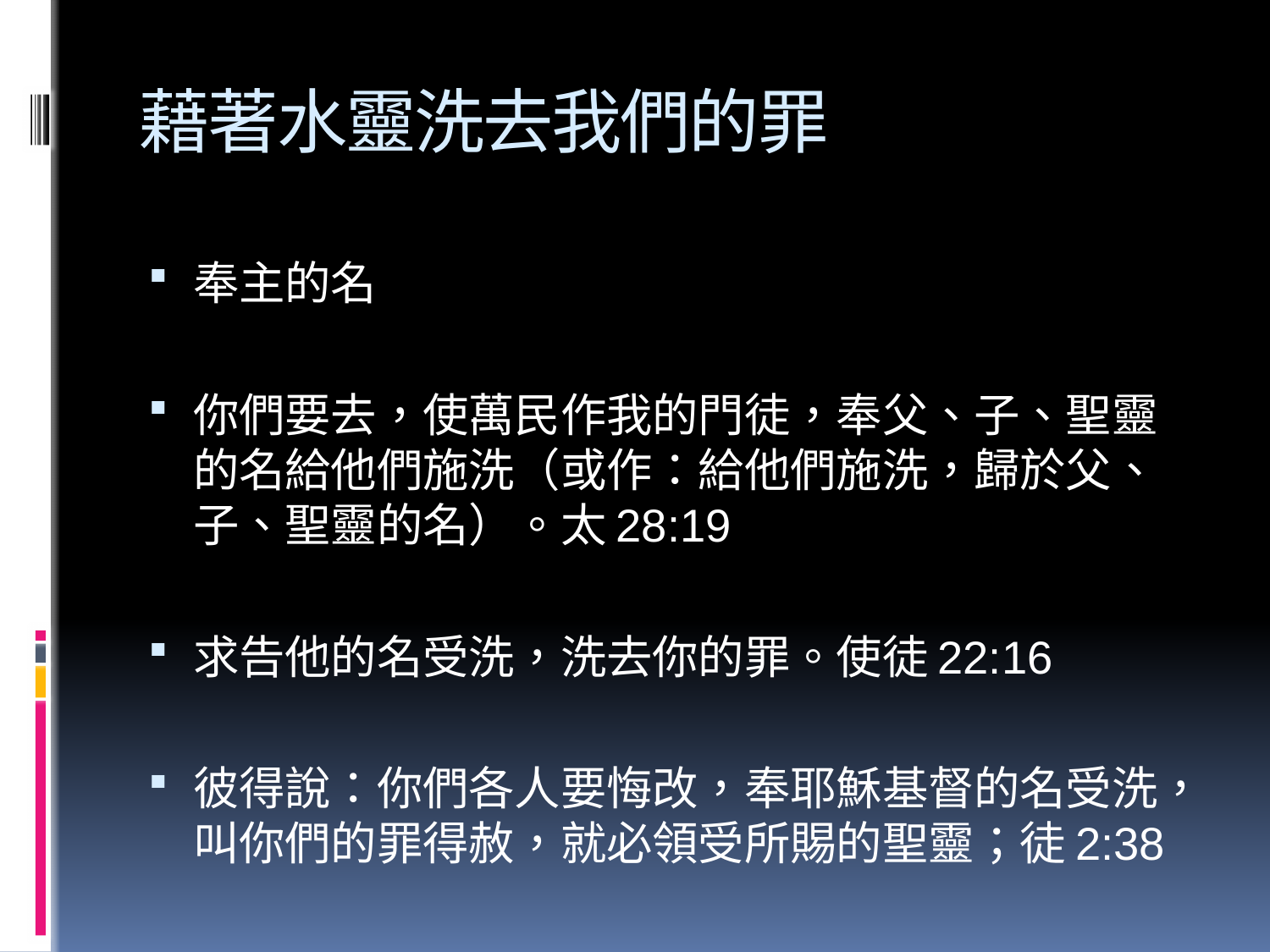

# 藉著水靈洗去我們的罪
奉主的名

你們要去，使萬民作我的門徒，奉父、子、聖靈的名給他們施洗（或作：給他們施洗，歸於父、子、聖靈的名）。太28:19

求告他的名受洗，洗去你的罪。使徒22:16

彼得說：你們各人要悔改，奉耶穌基督的名受洗，叫你們的罪得赦，就必領受所賜的聖靈；徒2:38